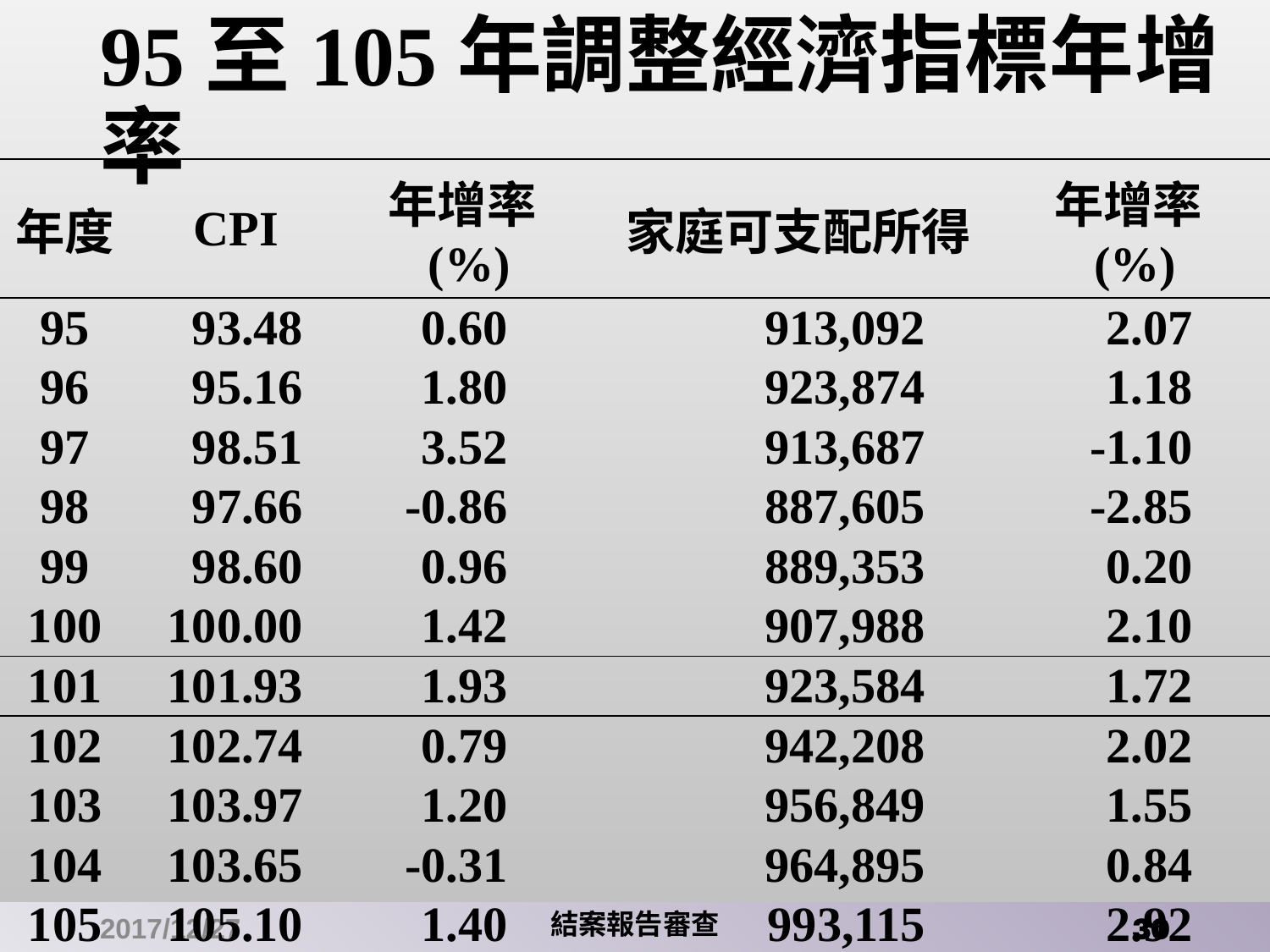

# 95至105年調整經濟指標年增率
| 年度 | CPI | 年增率(%) | 家庭可支配所得 | 年增率(%) |
| --- | --- | --- | --- | --- |
| 95 | 93.48 | 0.60 | 913,092 | 2.07 |
| 96 | 95.16 | 1.80 | 923,874 | 1.18 |
| 97 | 98.51 | 3.52 | 913,687 | -1.10 |
| 98 | 97.66 | -0.86 | 887,605 | -2.85 |
| 99 | 98.60 | 0.96 | 889,353 | 0.20 |
| 100 | 100.00 | 1.42 | 907,988 | 2.10 |
| 101 | 101.93 | 1.93 | 923,584 | 1.72 |
| 102 | 102.74 | 0.79 | 942,208 | 2.02 |
| 103 | 103.97 | 1.20 | 956,849 | 1.55 |
| 104 | 103.65 | -0.31 | 964,895 | 0.84 |
| 105 | 105.10 | 1.40 | 993,115 | 2.92 |
2017/12/27
結案報告審查
30